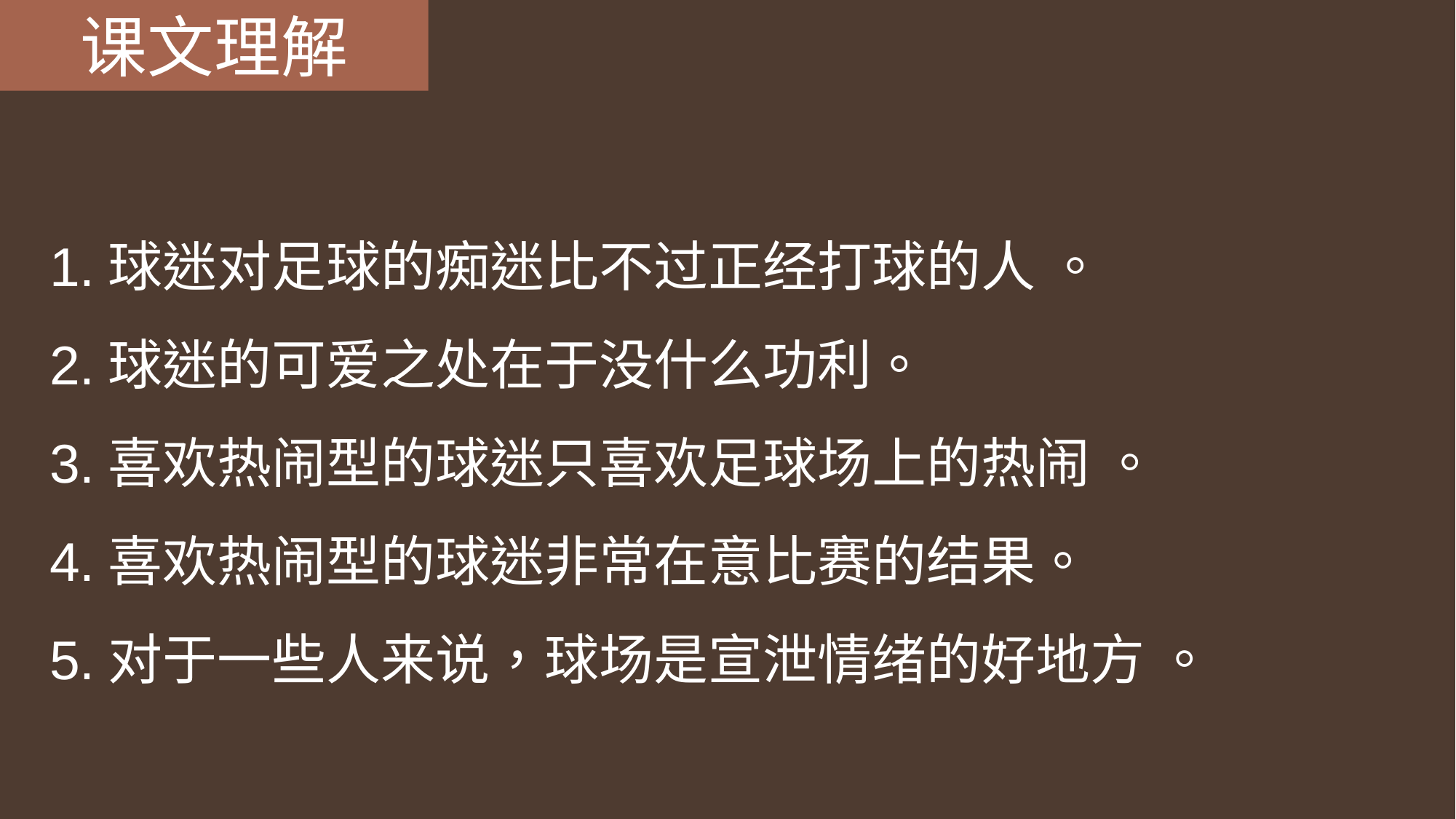

课文理解
1.球迷对足球的痴迷比不过正经打球的人 。
2.球迷的可爱之处在于没什么功利。
3.喜欢热闹型的球迷只喜欢足球场上的热闹 。
4.喜欢热闹型的球迷非常在意比赛的结果。
5.对于一些人来说，球场是宣泄情绪的好地方 。